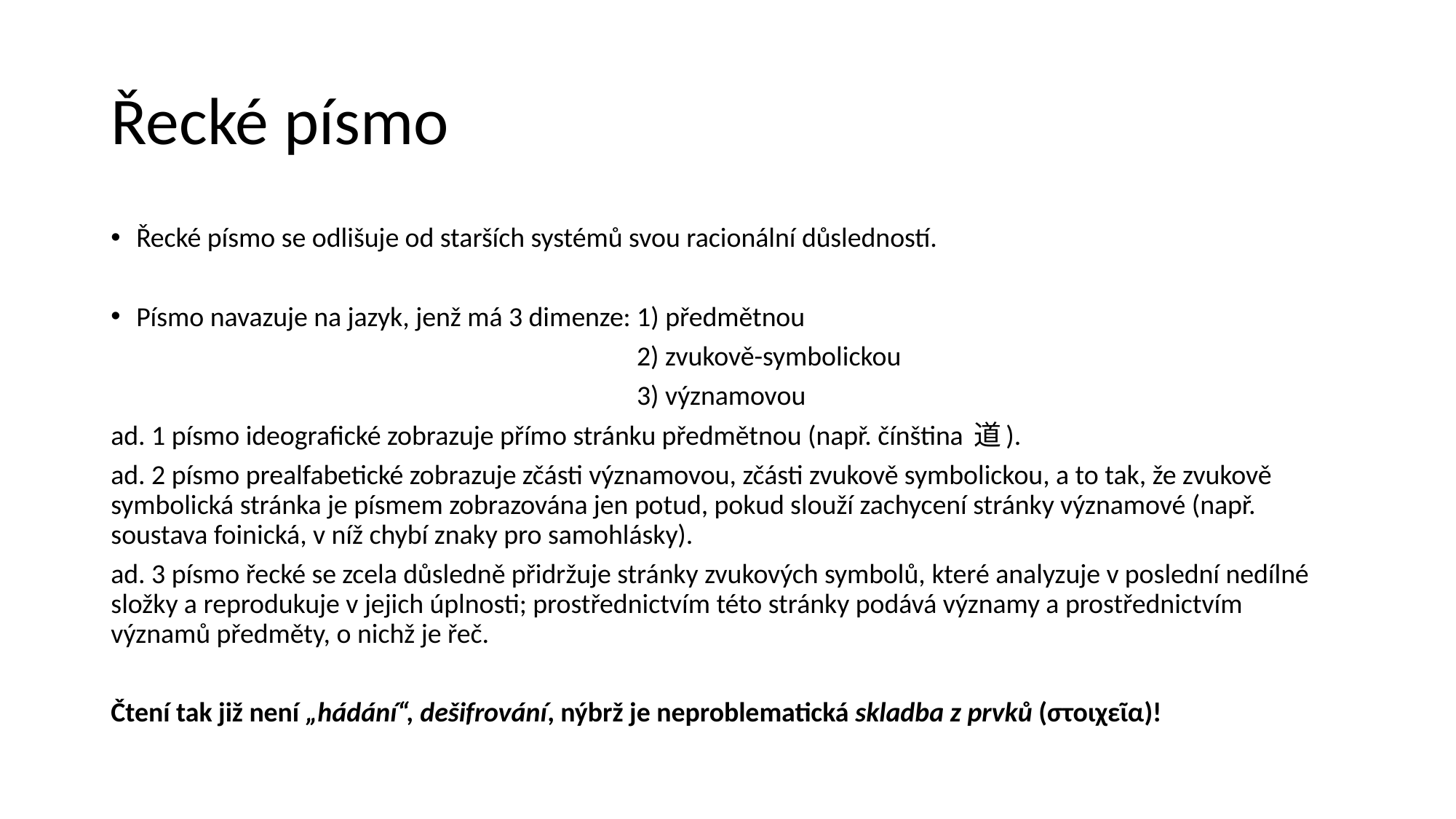

# Řecké písmo
Řecké písmo se odlišuje od starších systémů svou racionální důsledností.

Písmo navazuje na jazyk, jenž má 3 dimenze: 1) předmětnou
                                                                                     2) zvukově-symbolickou
                                                                                     3) významovou
ad. 1 písmo ideografické zobrazuje přímo stránku předmětnou (např. čínština 道).
ad. 2 písmo prealfabetické zobrazuje zčásti významovou, zčásti zvukově symbolickou, a to tak, že zvukově symbolická stránka je písmem zobrazována jen potud, pokud slouží zachycení stránky významové (např. soustava foinická, v níž chybí znaky pro samohlásky).
ad. 3 písmo řecké se zcela důsledně přidržuje stránky zvukových symbolů, které analyzuje v poslední nedílné složky a reprodukuje v jejich úplnosti; prostřednictvím této stránky podává významy a prostřednictvím významů předměty, o nichž je řeč.

Čtení tak již není „hádání“, dešifrování, nýbrž je neproblematická skladba z prvků (στοιχεῖα)!